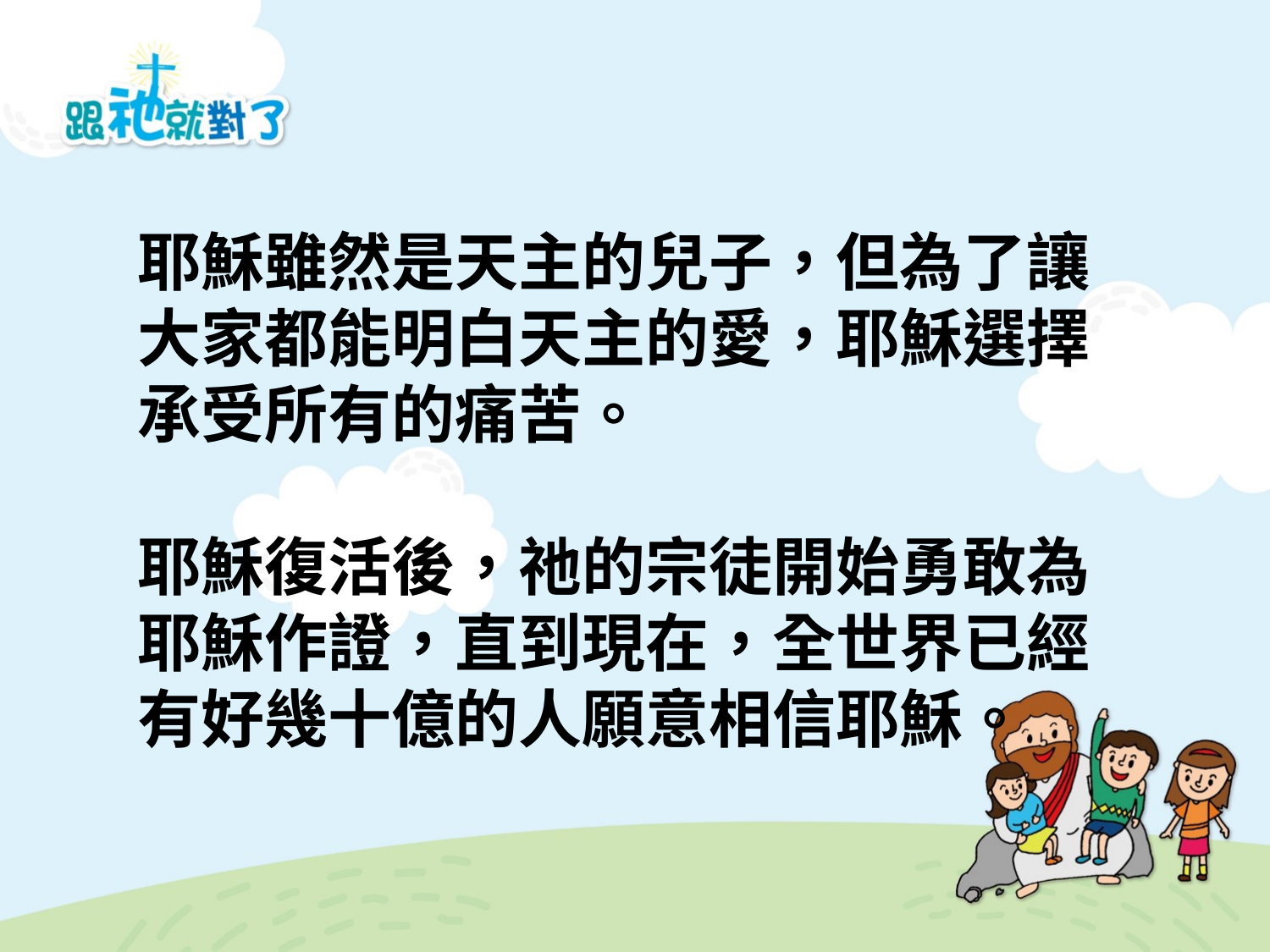

耶穌雖然是天主的兒子，但為了讓大家都能明白天主的愛，耶穌選擇承受所有的痛苦。

耶穌復活後，祂的宗徒開始勇敢為耶穌作證，直到現在，全世界已經有好幾十億的人願意相信耶穌。